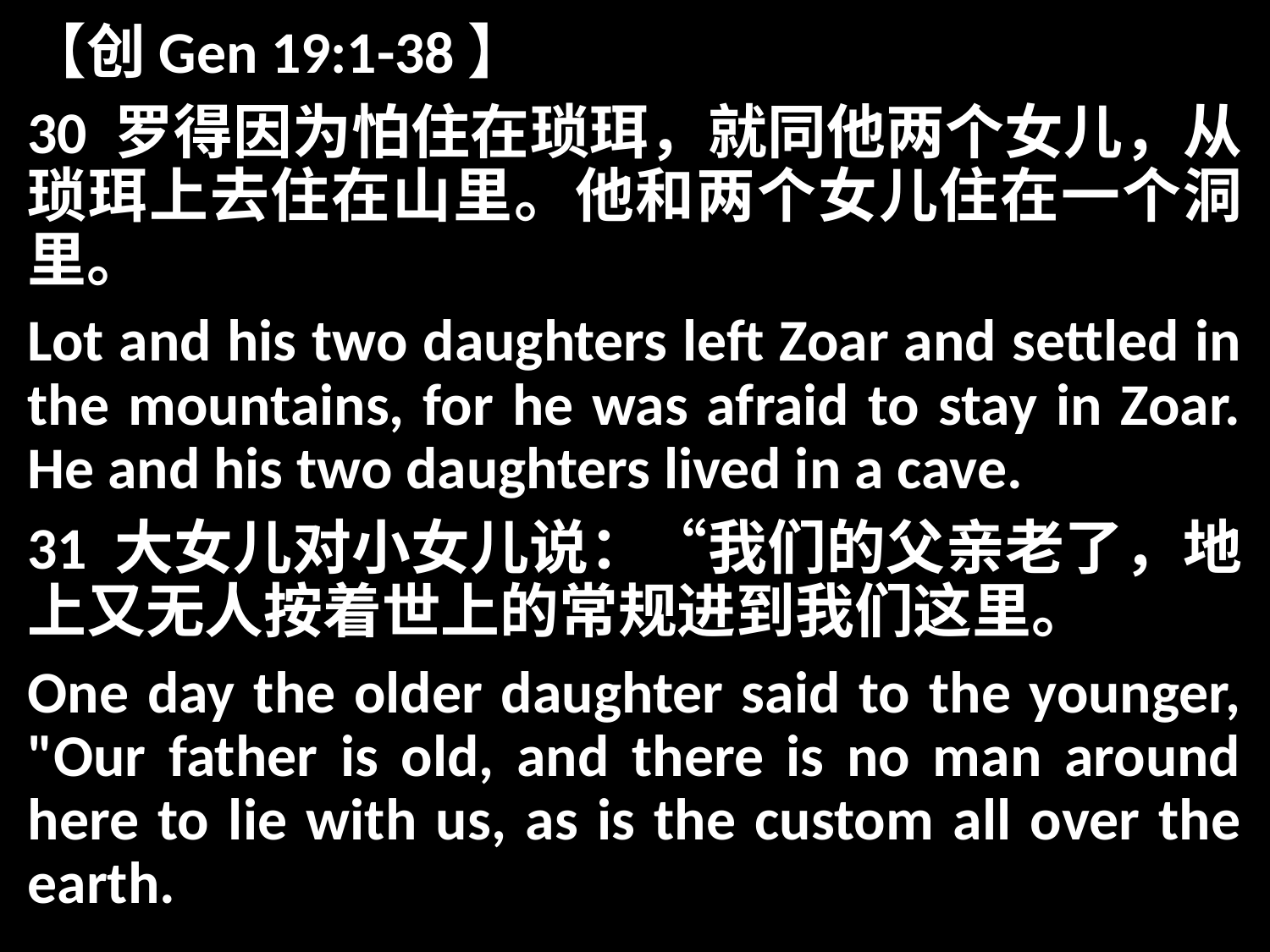

【创Gen 19:1-38】
30 罗得因为怕住在琐珥，就同他两个女儿，从琐珥上去住在山里。他和两个女儿住在一个洞里。
Lot and his two daughters left Zoar and settled in the mountains, for he was afraid to stay in Zoar. He and his two daughters lived in a cave.
31 大女儿对小女儿说：“我们的父亲老了，地上又无人按着世上的常规进到我们这里。
One day the older daughter said to the younger, "Our father is old, and there is no man around here to lie with us, as is the custom all over the earth.